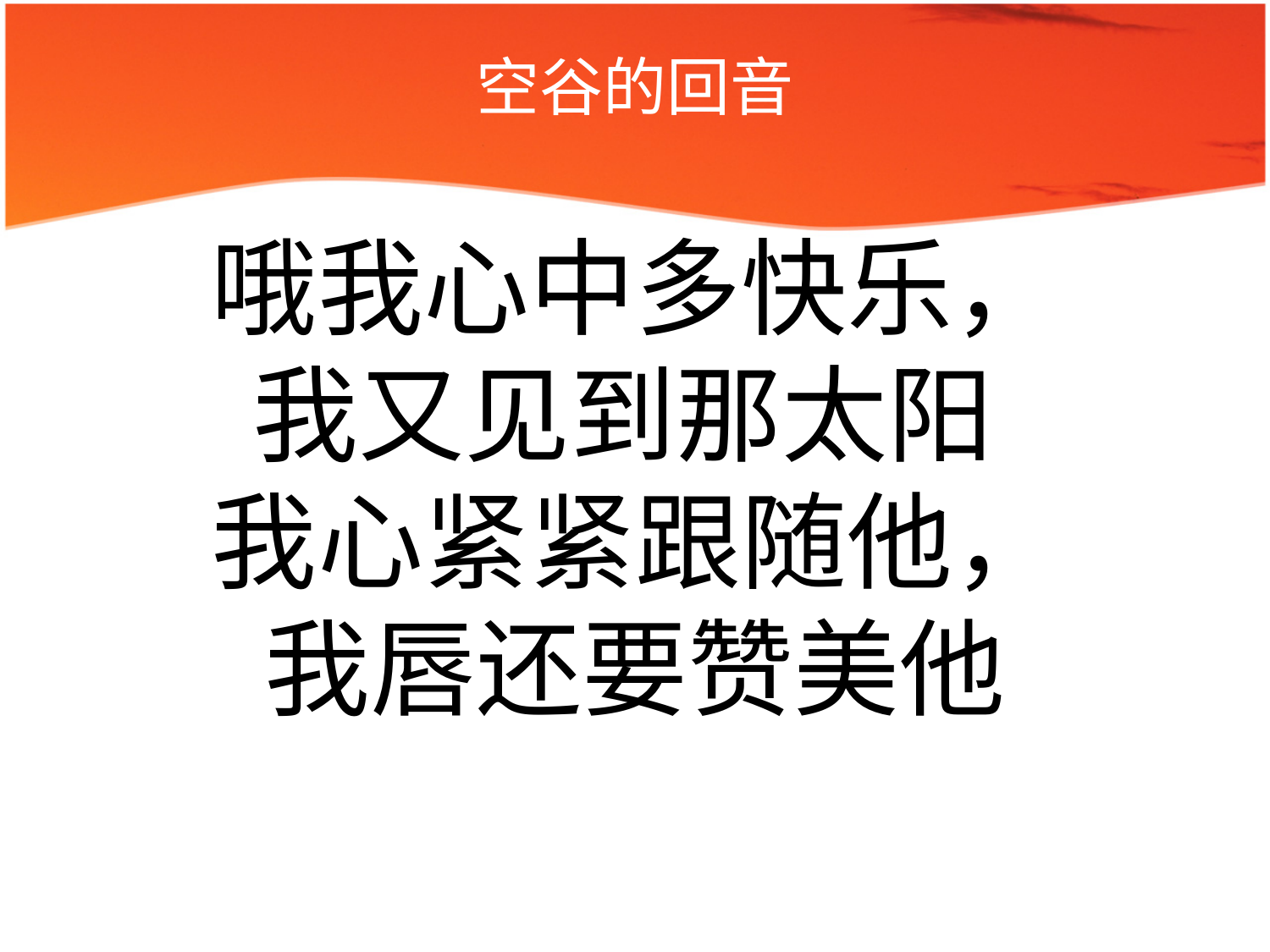

# 空谷的回音
哦我心中多快乐，
我又见到那太阳
我心紧紧跟随他，
我唇还要赞美他